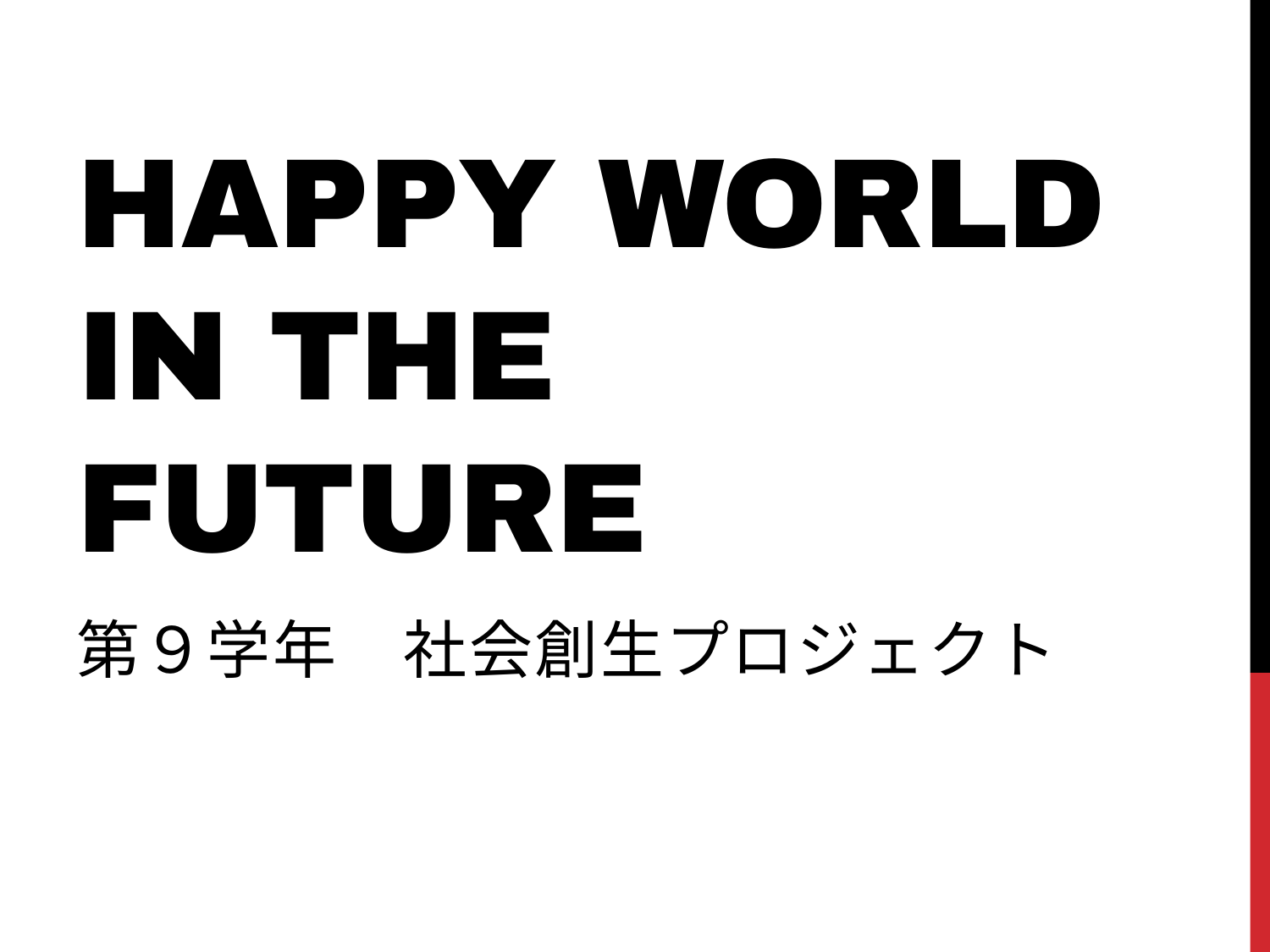

# Happy World in the future
第９学年　社会創生プロジェクト